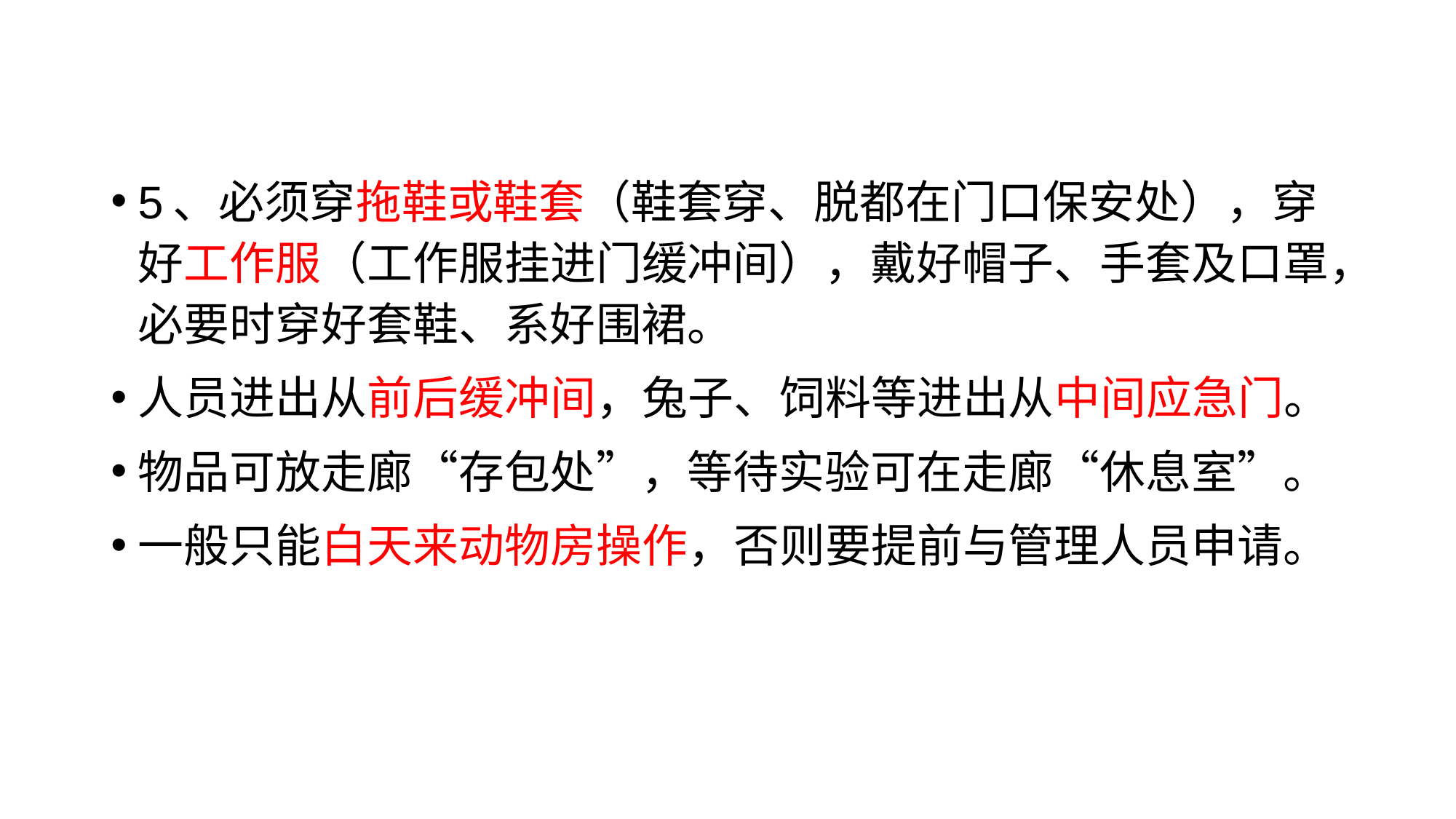

5、必须穿拖鞋或鞋套（鞋套穿、脱都在门口保安处），穿好工作服（工作服挂进门缓冲间），戴好帽子、手套及口罩，必要时穿好套鞋、系好围裙。
人员进出从前后缓冲间，兔子、饲料等进出从中间应急门。
物品可放走廊“存包处”，等待实验可在走廊“休息室”。
一般只能白天来动物房操作，否则要提前与管理人员申请。